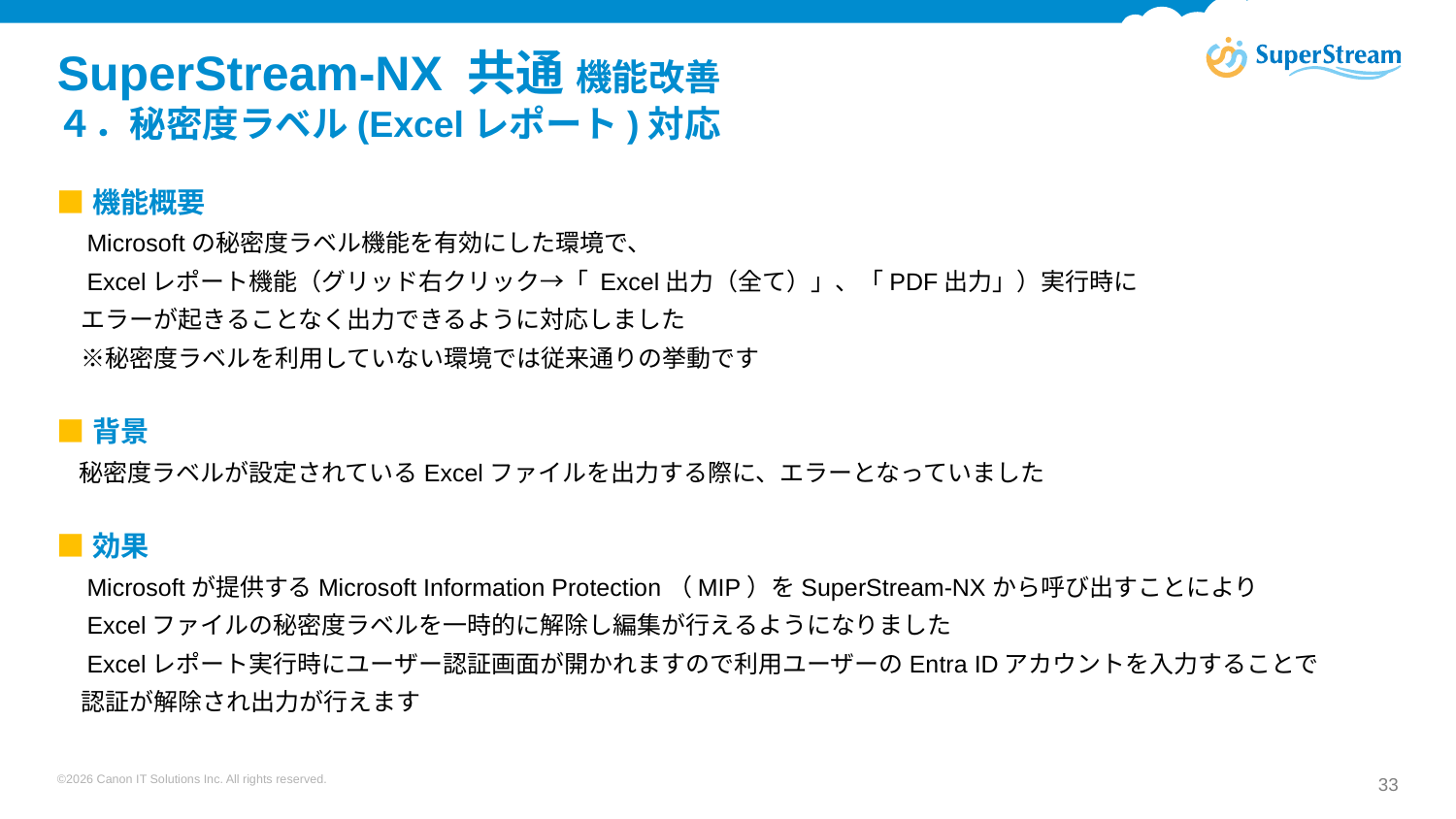

# SuperStream-NX 共通 機能改善　 ４．秘密度ラベル(Excelレポート)対応
■機能概要
　Microsoftの秘密度ラベル機能を有効にした環境で、
　Excelレポート機能（グリッド右クリック→「 Excel出力（全て）」、「PDF出力」）実行時に
　エラーが起きることなく出力できるように対応しました
　※秘密度ラベルを利用していない環境では従来通りの挙動です
■背景
　秘密度ラベルが設定されているExcelファイルを出力する際に、エラーとなっていました
■効果
　Microsoftが提供するMicrosoft Information Protection（MIP）をSuperStream-NXから呼び出すことにより
　Excelファイルの秘密度ラベルを一時的に解除し編集が行えるようになりました
　Excelレポート実行時にユーザー認証画面が開かれますので利用ユーザーのEntra IDアカウントを入力することで
　認証が解除され出力が行えます
©2026 Canon IT Solutions Inc. All rights reserved.
33